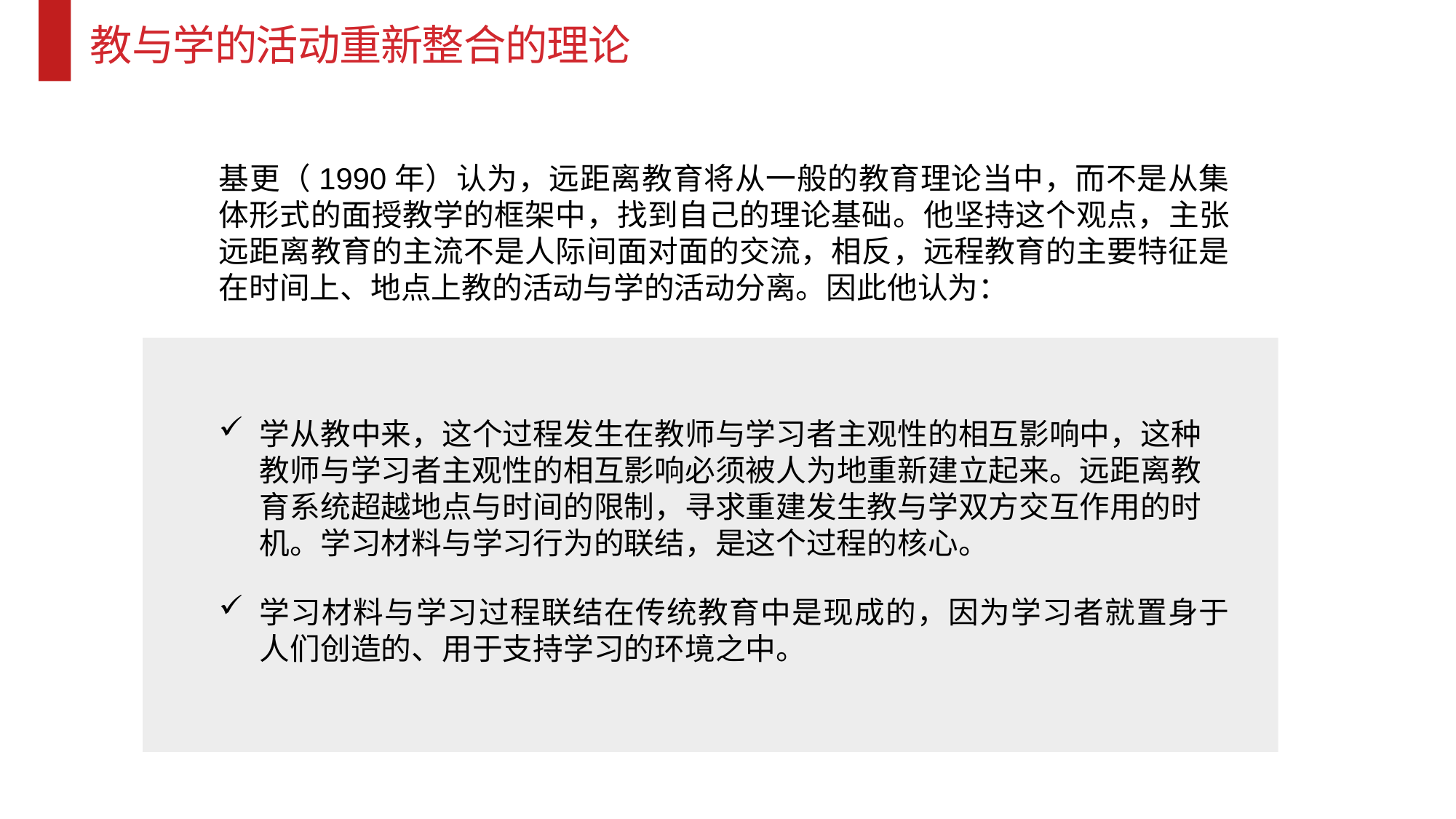

教与学的活动重新整合的理论
基更（1990年）认为，远距离教育将从一般的教育理论当中，而不是从集体形式的面授教学的框架中，找到自己的理论基础。他坚持这个观点，主张远距离教育的主流不是人际间面对面的交流，相反，远程教育的主要特征是在时间上、地点上教的活动与学的活动分离。因此他认为：

学从教中来，这个过程发生在教师与学习者主观性的相互影响中，这种教师与学习者主观性的相互影响必须被人为地重新建立起来。远距离教育系统超越地点与时间的限制，寻求重建发生教与学双方交互作用的时机。学习材料与学习行为的联结，是这个过程的核心。
学习材料与学习过程联结在传统教育中是现成的，因为学习者就置身于人们创造的、用于支持学习的环境之中。